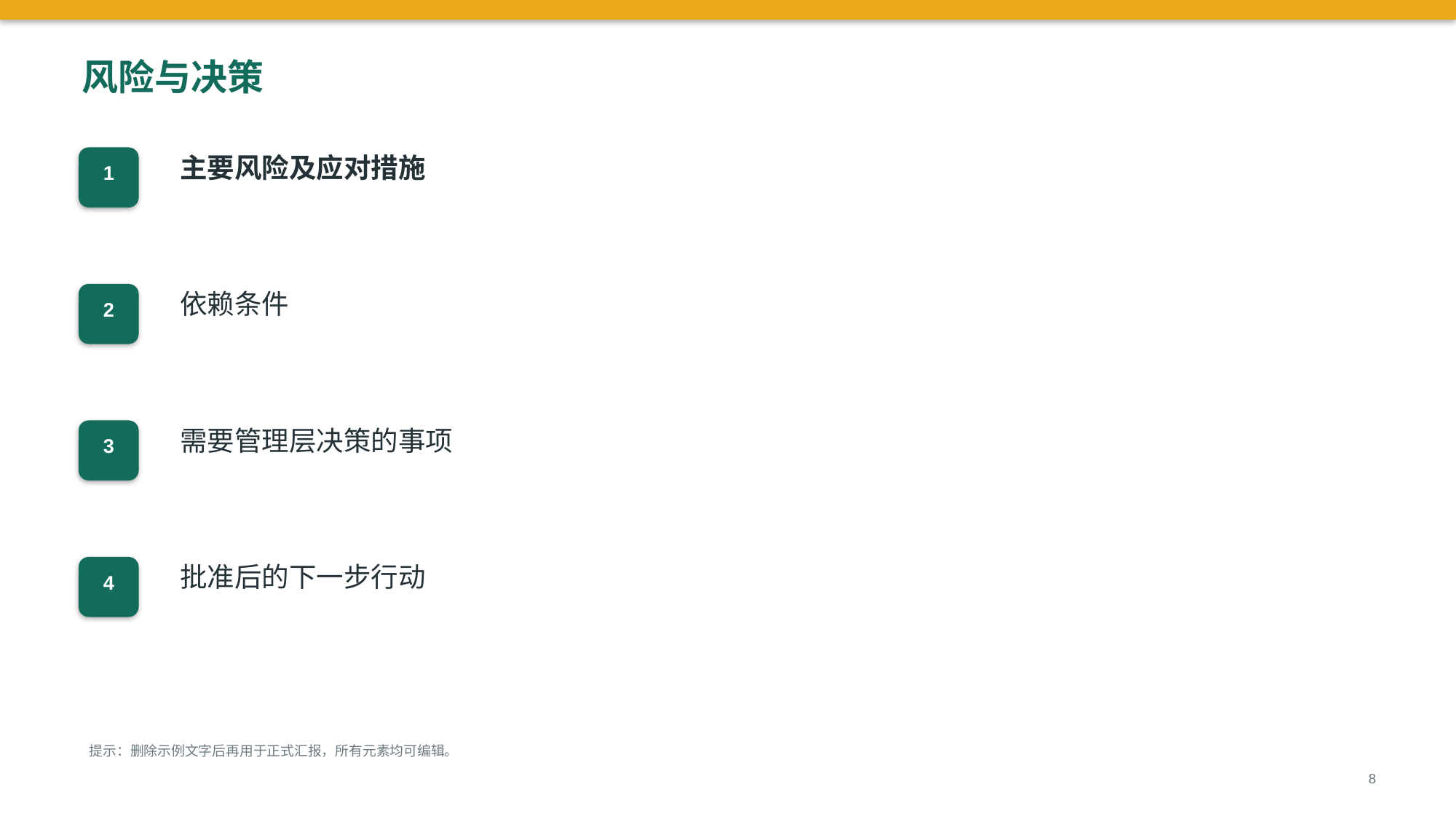

风险与决策
主要风险及应对措施

1
依赖条件

2
需要管理层决策的事项

3
批准后的下一步行动

4
提示：删除示例文字后再用于正式汇报，所有元素均可编辑。
8